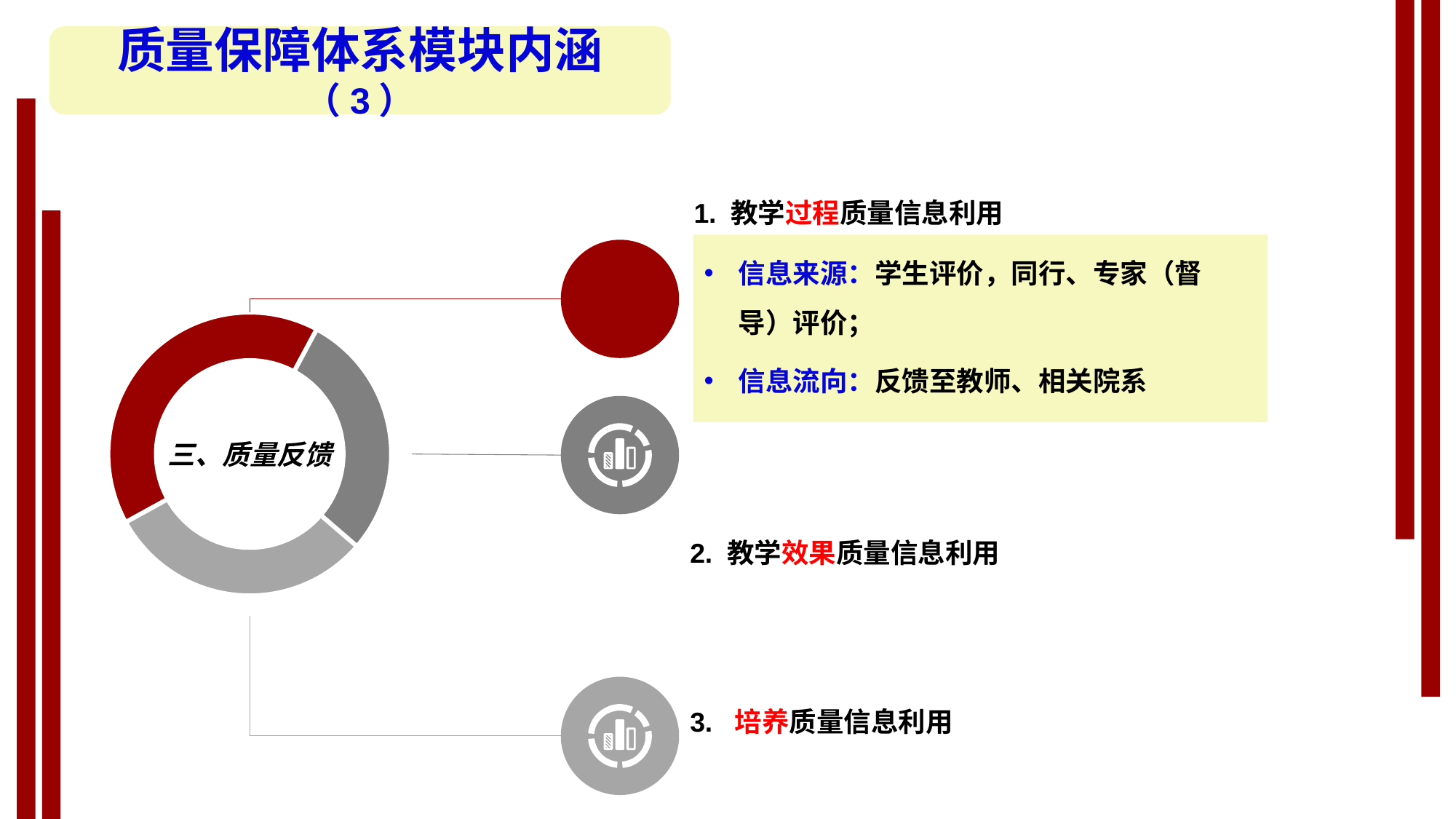

质量保障体系模块内涵（3）

1. 教学过程质量信息利用
信息来源：学生评价，同行、专家（督导）评价；
信息流向：反馈至教师、相关院系

三、质量反馈

2. 教学效果质量信息利用

3.  培养质量信息利用